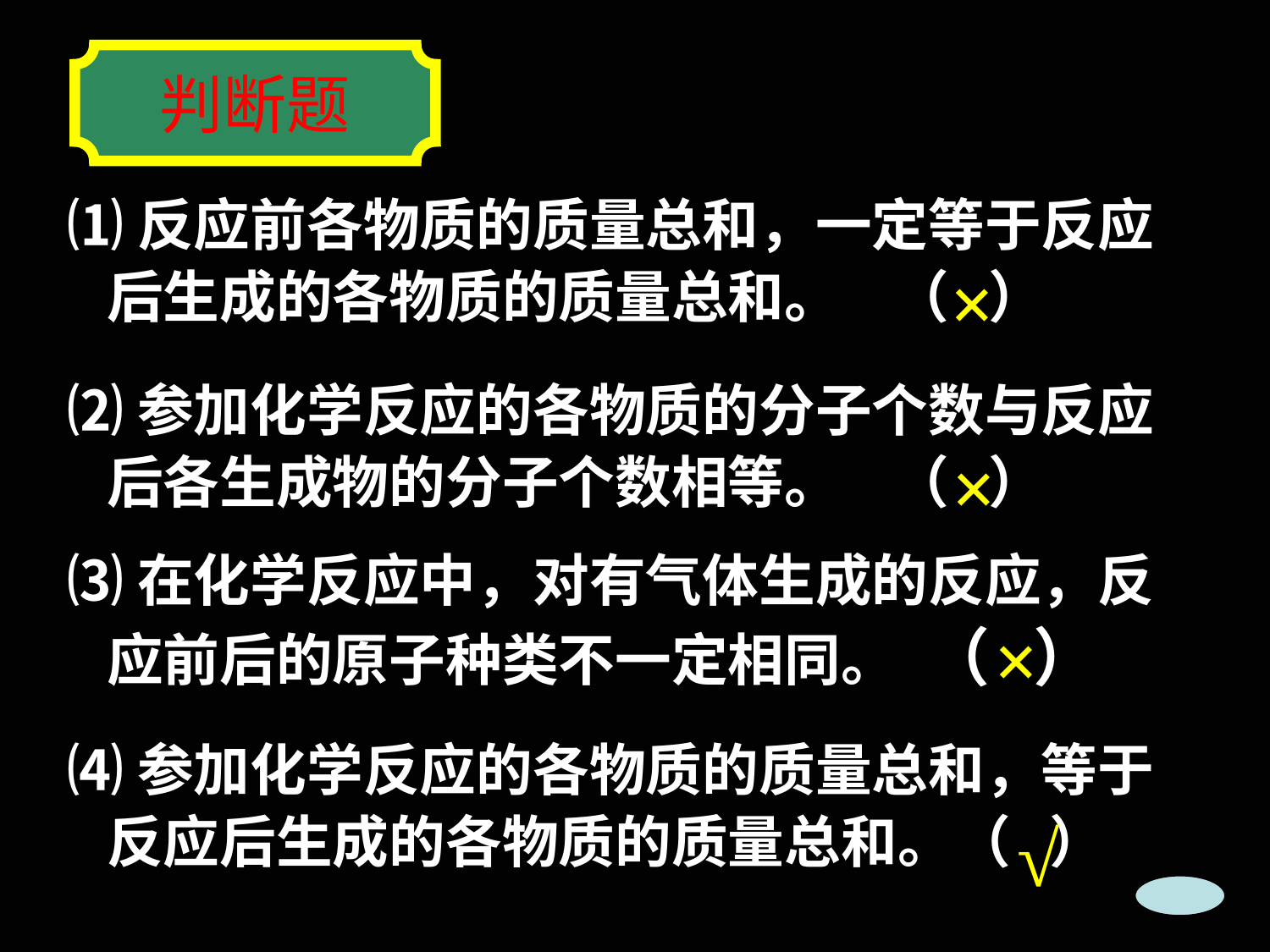

判断题

⑴反应前各物质的质量总和，一定等于反应
  后生成的各物质的质量总和。    （   ）
×
⑵参加化学反应的各物质的分子个数与反应
  后各生成物的分子个数相等。    （   ）
×
⑶在化学反应中，对有气体生成的反应，反
  应前后的原子种类不一定相同。  （   ）
×
⑷参加化学反应的各物质的质量总和，等于
  反应后生成的各物质的质量总和。（   ）
√